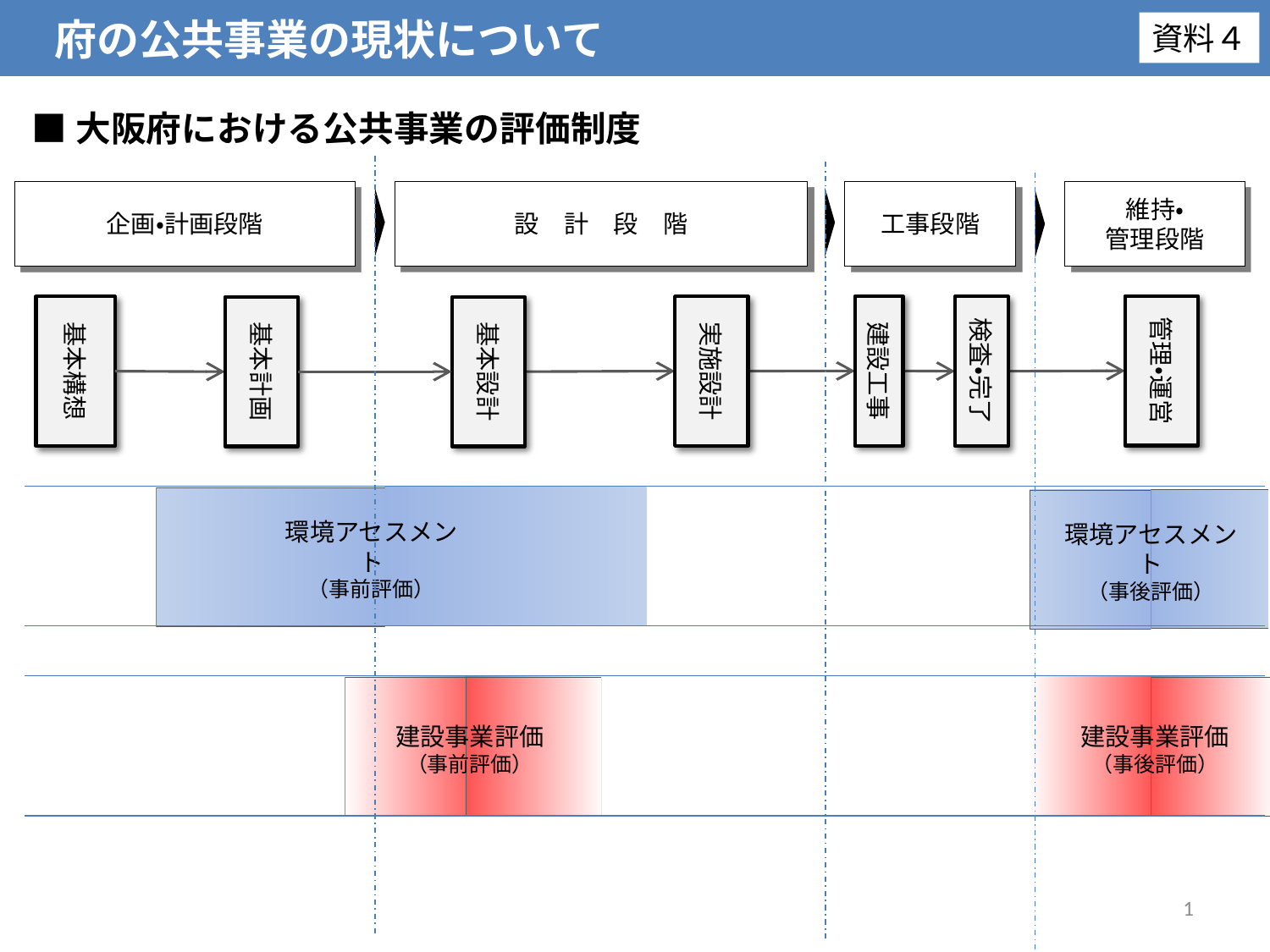

府の公共事業の現状について
資料４
■大阪府における公共事業の評価制度
企画・計画段階
設　計　段　階
工事段階
維持・
管理段階

管理・運営
建設工事
実施設計
基本構想
検査・完了
基本計画
基本設計

環境アセスメント
（事前評価）

環境アセスメント
（事後評価）

建設事業評価
（事後評価）
建設事業評価
（事前評価）
1